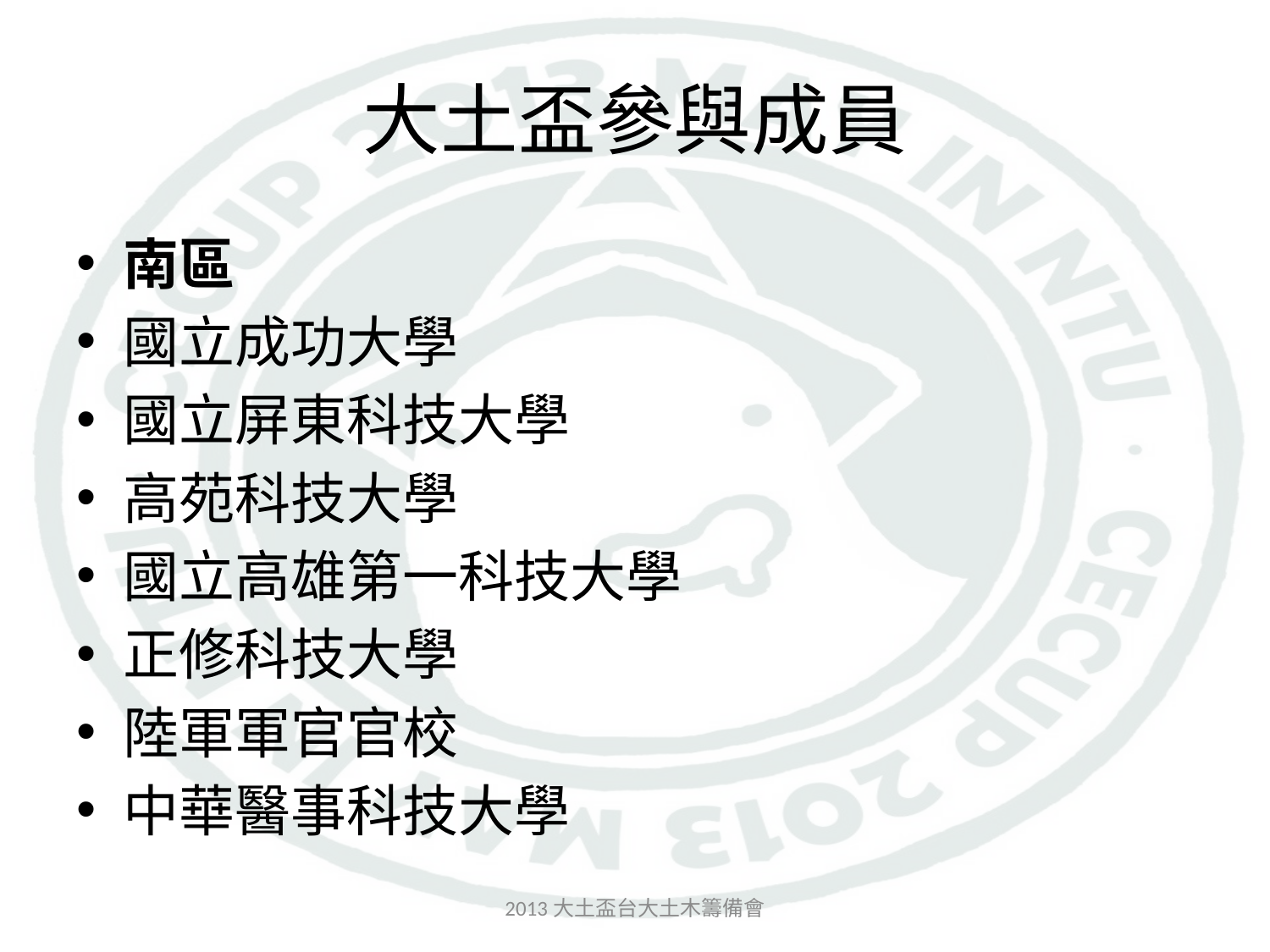

# 大土盃參與成員
南區
國立成功大學
國立屏東科技大學
高苑科技大學
國立高雄第一科技大學
正修科技大學
陸軍軍官官校
中華醫事科技大學

2013大土盃台大土木籌備會